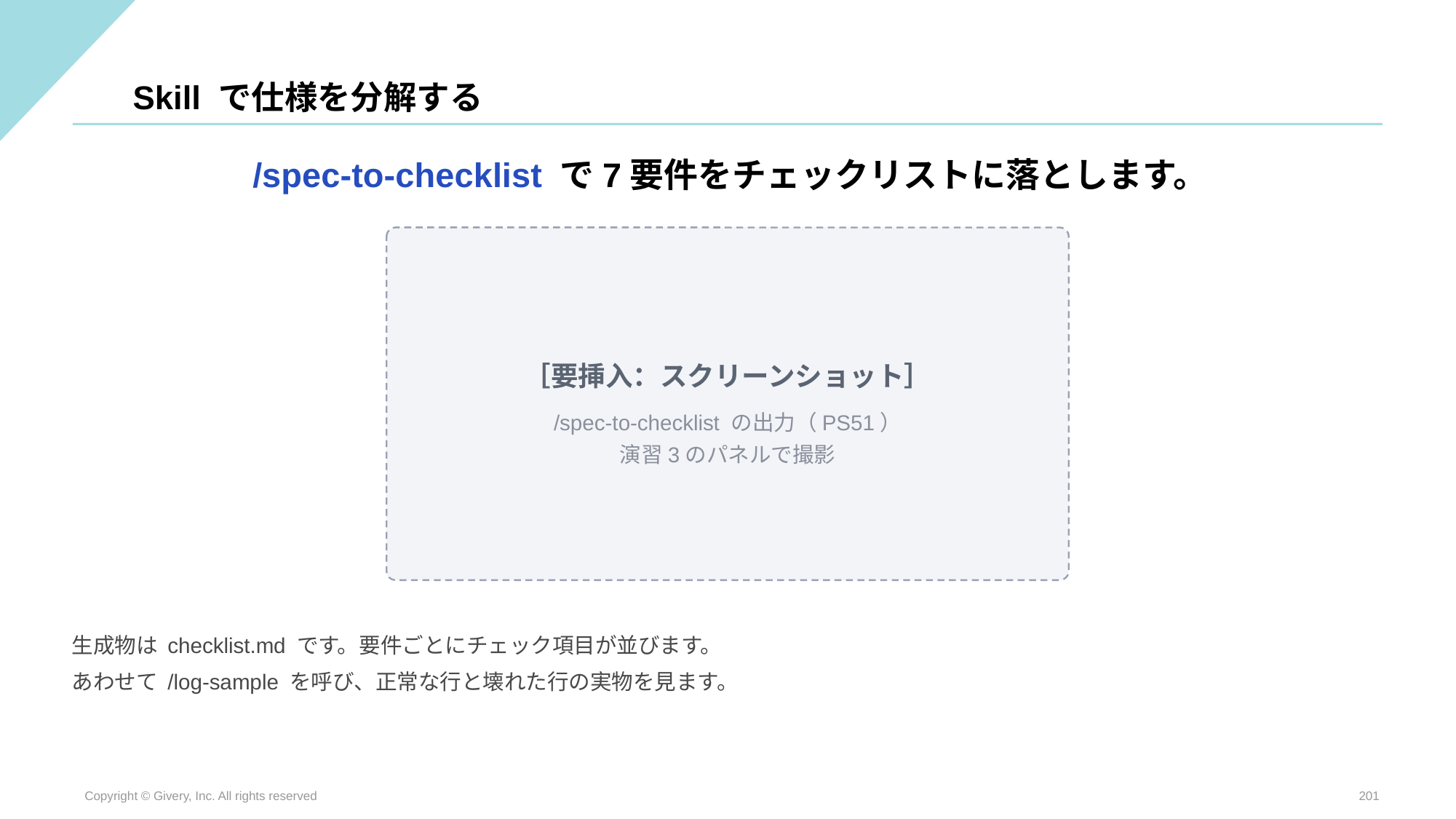

Skill で仕様を分解する

/spec-to-checklist で7要件をチェックリストに落とします。

［要挿入：スクリーンショット］
/spec-to-checklist の出力（PS51）
演習3のパネルで撮影
生成物は checklist.md です。要件ごとにチェック項目が並びます。
あわせて /log-sample を呼び、正常な行と壊れた行の実物を見ます。
Copyright © Givery, Inc. All rights reserved
201